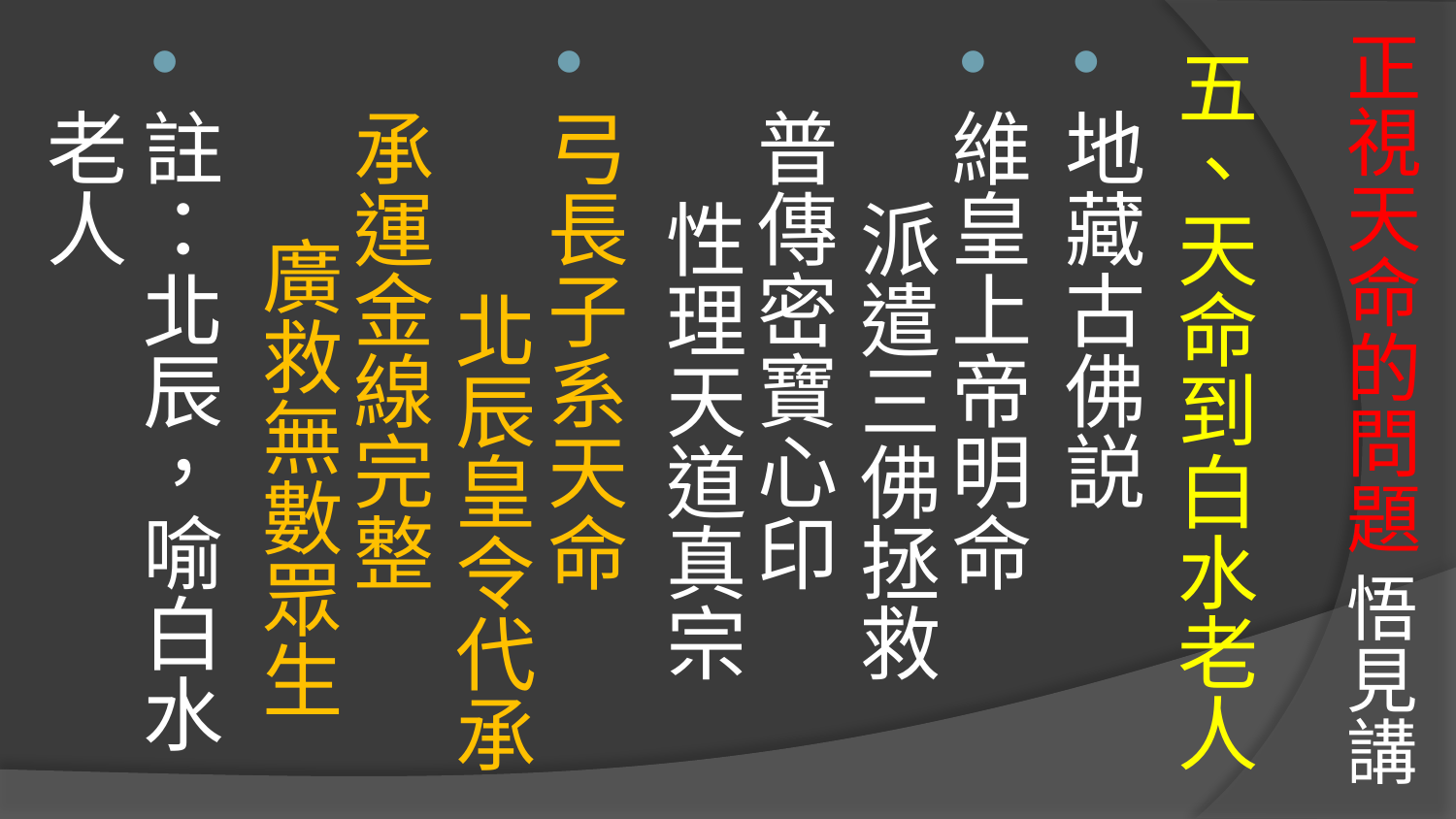

# 正視天命的問題 悟見講
五、天命到白水老人
地藏古佛説
維皇上帝明命                派遣三佛拯救
普傳密寶心印                性理天道真宗
弓長子系天命                     北辰皇令代承
承運金線完整                  廣救無數眾生
註：北辰，喻白水老人